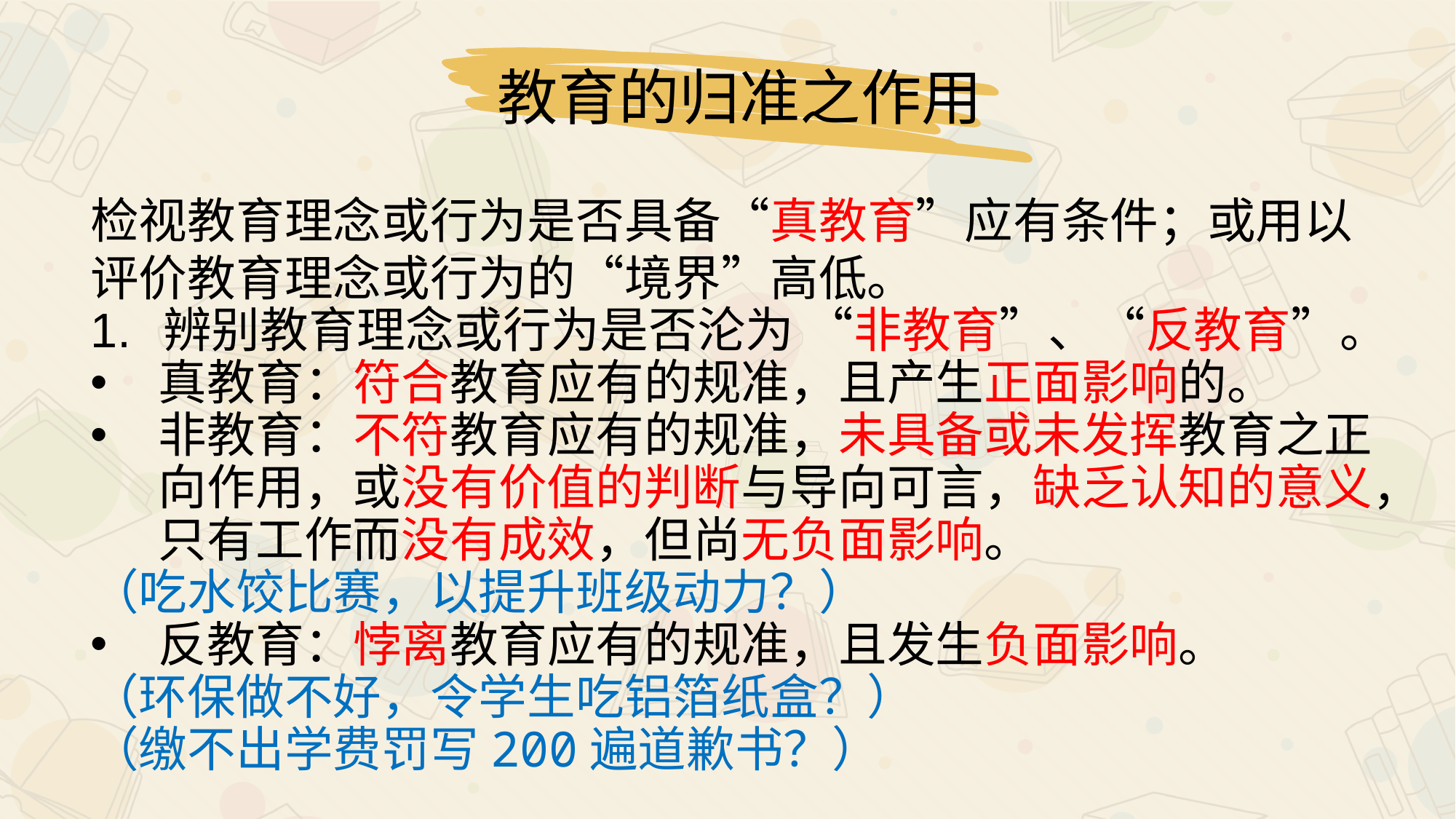

教育的归准之作用
检视教育理念或行为是否具备“真教育”应有条件；或用以评价教育理念或行为的“境界”高低。
辨别教育理念或行为是否沦为 “非教育”、“反教育”。
真教育：符合教育应有的规准，且产生正面影响的。
非教育：不符教育应有的规准，未具备或未发挥教育之正向作用，或没有价值的判断与导向可言，缺乏认知的意义，只有工作而没有成效，但尚无负面影响。
（吃水饺比赛，以提升班级动力？）
反教育：悖离教育应有的规准，且发生负面影响。
（环保做不好，令学生吃铝箔纸盒？）
（缴不出学费罚写200遍道歉书？）